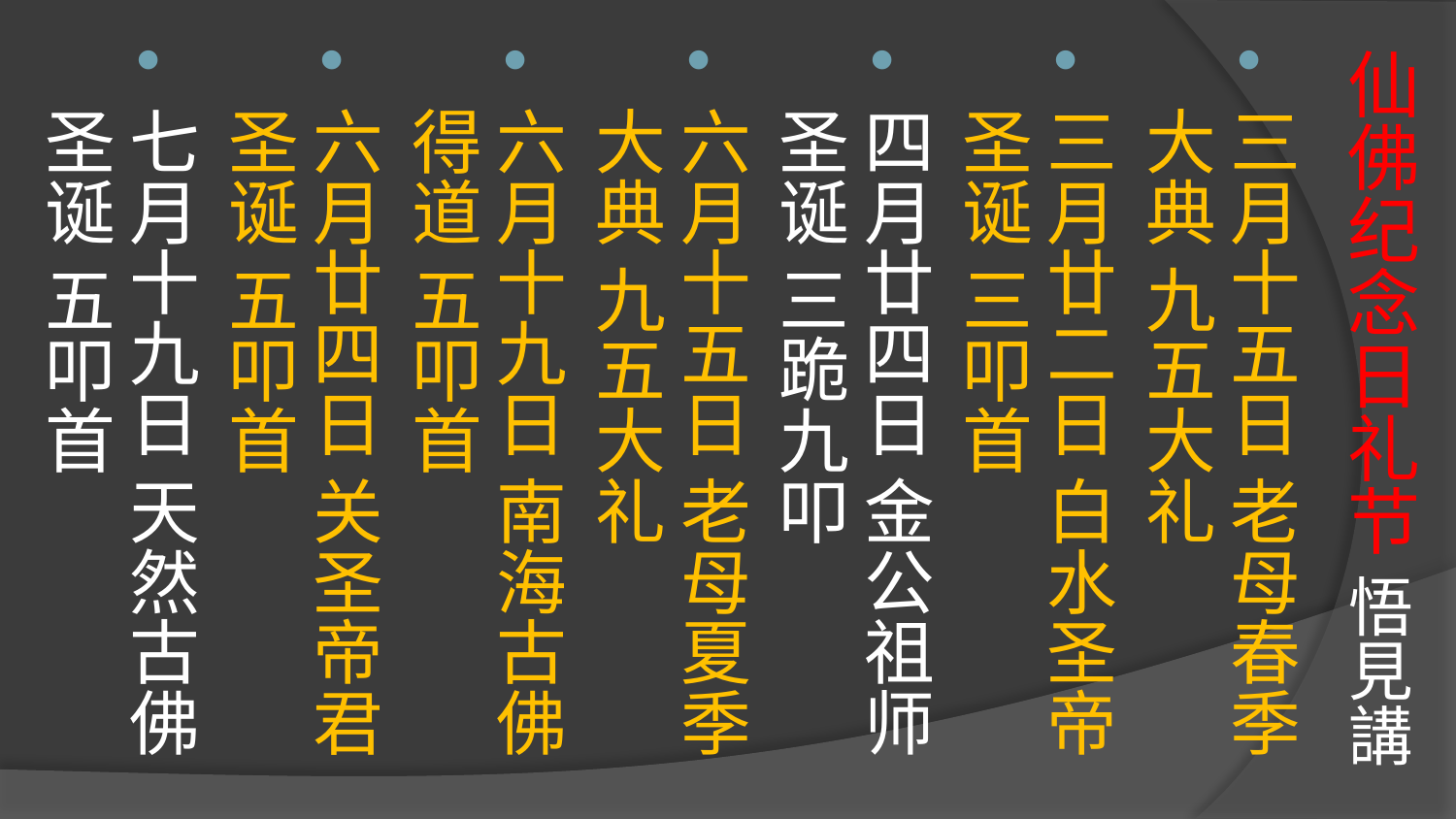

# 仙佛纪念日礼节 悟見講
三月十五日 老母春季大典 九五大礼
三月廿二日 白水圣帝圣诞 三叩首
四月廿四日 金公祖师圣诞 三跪九叩
六月十五日 老母夏季大典 九五大礼
六月十九日 南海古佛得道 五叩首
六月廿四日 关圣帝君圣诞 五叩首
七月十九日 天然古佛圣诞 五叩首